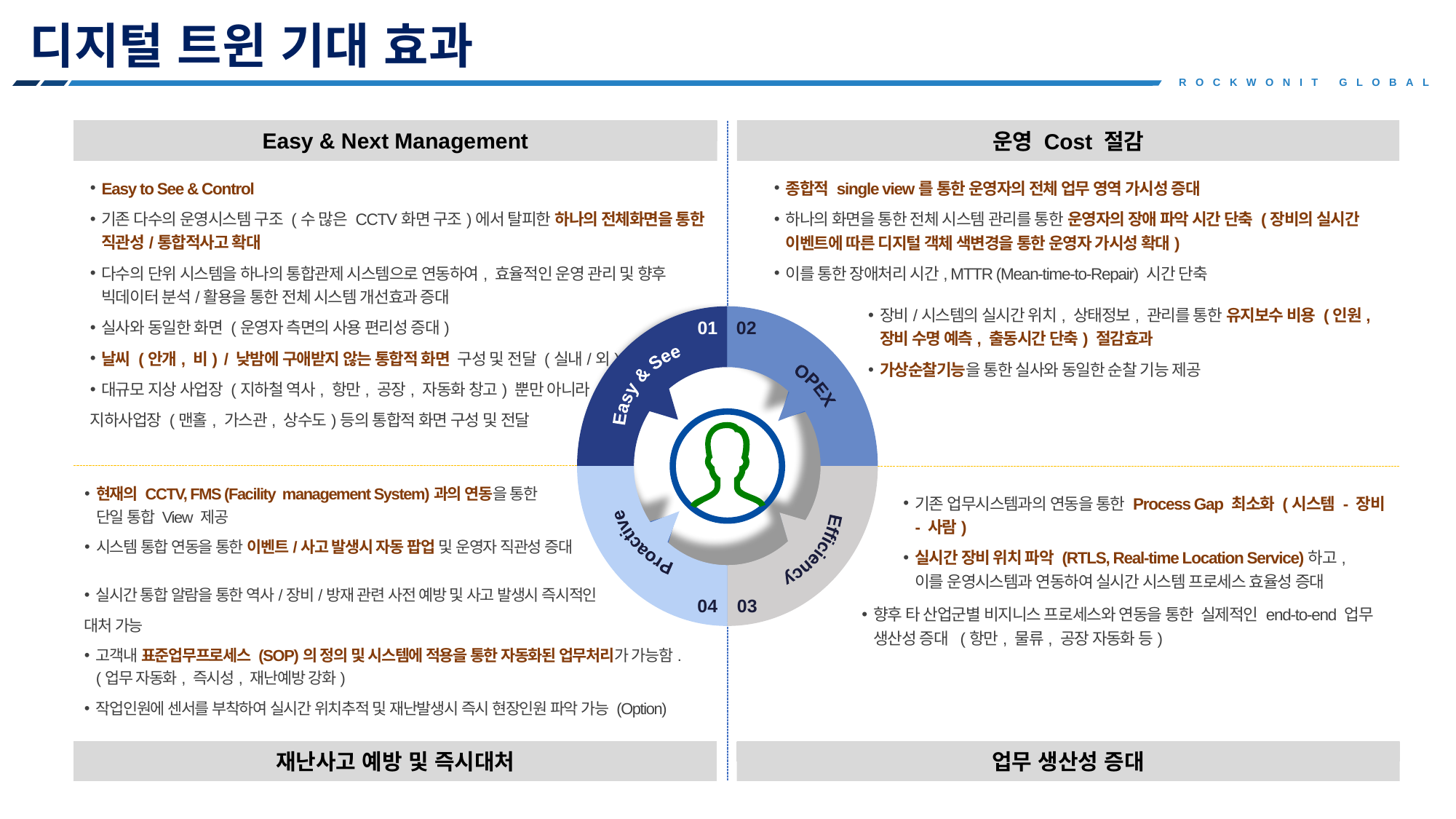

디지털 트윈 기대 효과
ROCKWONIT GLOBAL

Easy & Next Management
운영 Cost 절감
Easy to See & Control
기존 다수의 운영시스템 구조 (수 많은 CCTV화면 구조)에서 탈피한 하나의 전체화면을 통한 직관성/통합적사고 확대
다수의 단위 시스템을 하나의 통합관제 시스템으로 연동하여, 효율적인 운영 관리 및 향후 빅데이터 분석/활용을 통한 전체 시스템 개선효과 증대
실사와 동일한 화면 (운영자 측면의 사용 편리성 증대)
날씨 (안개, 비)  / 낮밤에 구애받지 않는 통합적 화면  구성 및 전달 (실내/외)
대규모 지상 사업장 (지하철 역사, 항만, 공장, 자동화 창고) 뿐만 아니라,
지하사업장 (맨홀, 가스관, 상수도)등의 통합적 화면 구성 및 전달
종합적 single view를 통한 운영자의 전체 업무 영역 가시성 증대
하나의 화면을 통한 전체 시스템 관리를 통한 운영자의 장애 파악 시간 단축 (장비의 실시간 이벤트에 따른 디지털 객체 색변경을 통한 운영자 가시성 확대)
이를 통한 장애처리 시간, MTTR (Mean-time-to-Repair) 시간 단축
장비/시스템의 실시간 위치, 상태정보, 관리를 통한 유지보수 비용 (인원, 장비 수명 예측, 출동시간 단축) 절감효과
가상순찰기능을 통한 실사와 동일한 순찰 기능 제공

01
02
Easy & See
OPEX

Proactive

Efficiency

04
03

현재의 CCTV, FMS (Facility  management System)과의 연동을 통한
단일 통합 View 제공
시스템 통합 연동을 통한 이벤트/사고 발생시 자동 팝업 및 운영자 직관성 증대
기존 업무시스템과의 연동을 통한 Process Gap 최소화 (시스템 - 장비 - 사람)
실시간 장비 위치 파악 (RTLS, Real-time Location Service)하고,
이를 운영시스템과 연동하여 실시간 시스템 프로세스 효율성 증대
실시간 통합 알람을 통한 역사/장비/방재 관련 사전 예방 및 사고 발생시 즉시적인
대처 가능
고객내 표준업무프로세스 (SOP)의 정의 및 시스템에 적용을 통한 자동화된 업무처리가 가능함. (업무 자동화, 즉시성, 재난예방 강화)
작업인원에 센서를 부착하여 실시간 위치추적 및 재난발생시 즉시 현장인원 파악 가능 (Option)
향후 타 산업군별 비지니스 프로세스와 연동을 통한  실제적인 end-to-end 업무 생산성 증대  (항만, 물류, 공장 자동화 등)
재난사고 예방 및 즉시대처
업무 생산성 증대